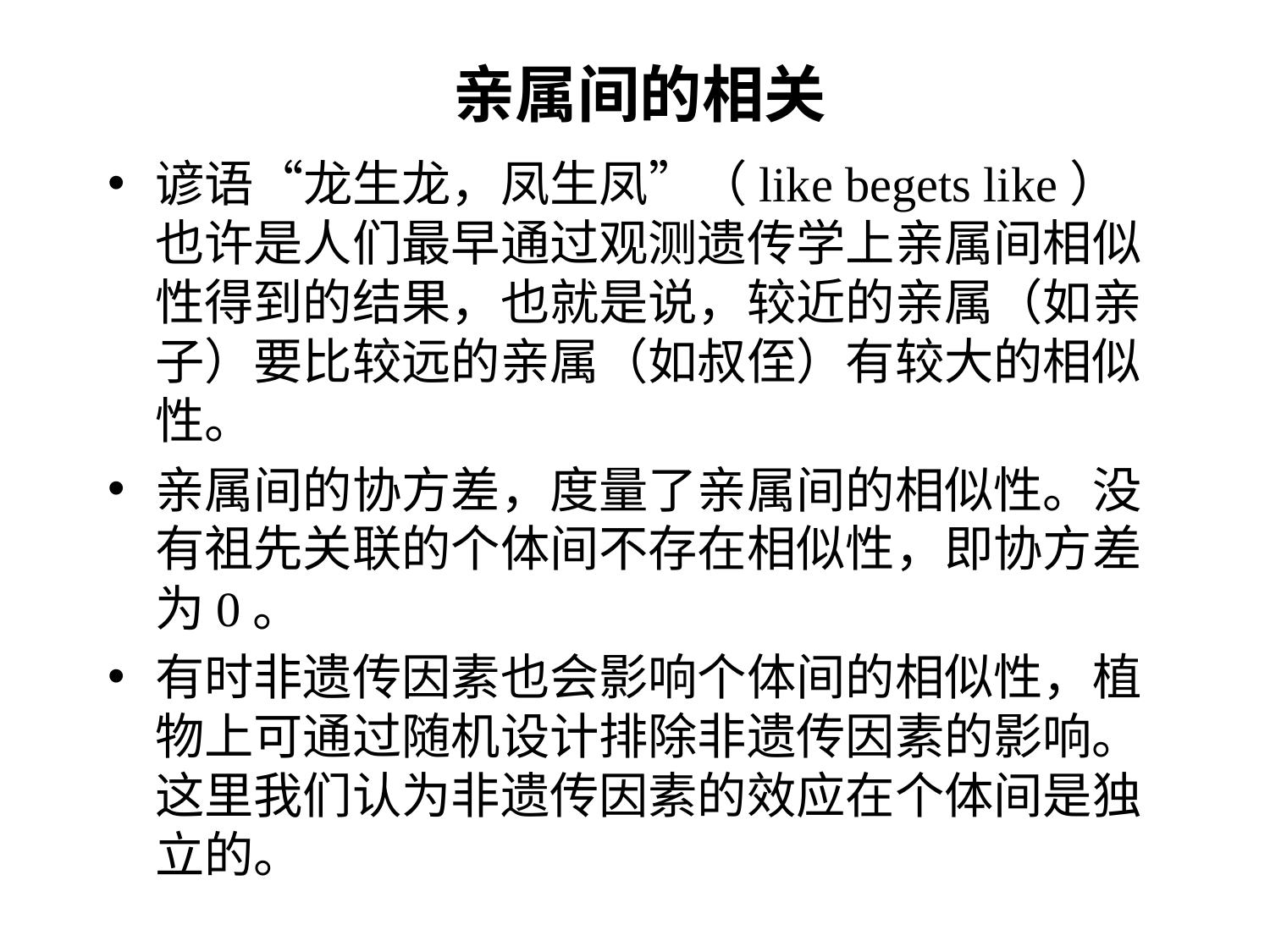

# 亲属间的相关
谚语“龙生龙，凤生凤”（like begets like）也许是人们最早通过观测遗传学上亲属间相似性得到的结果，也就是说，较近的亲属（如亲子）要比较远的亲属（如叔侄）有较大的相似性。
亲属间的协方差，度量了亲属间的相似性。没有祖先关联的个体间不存在相似性，即协方差为0。
有时非遗传因素也会影响个体间的相似性，植物上可通过随机设计排除非遗传因素的影响。这里我们认为非遗传因素的效应在个体间是独立的。